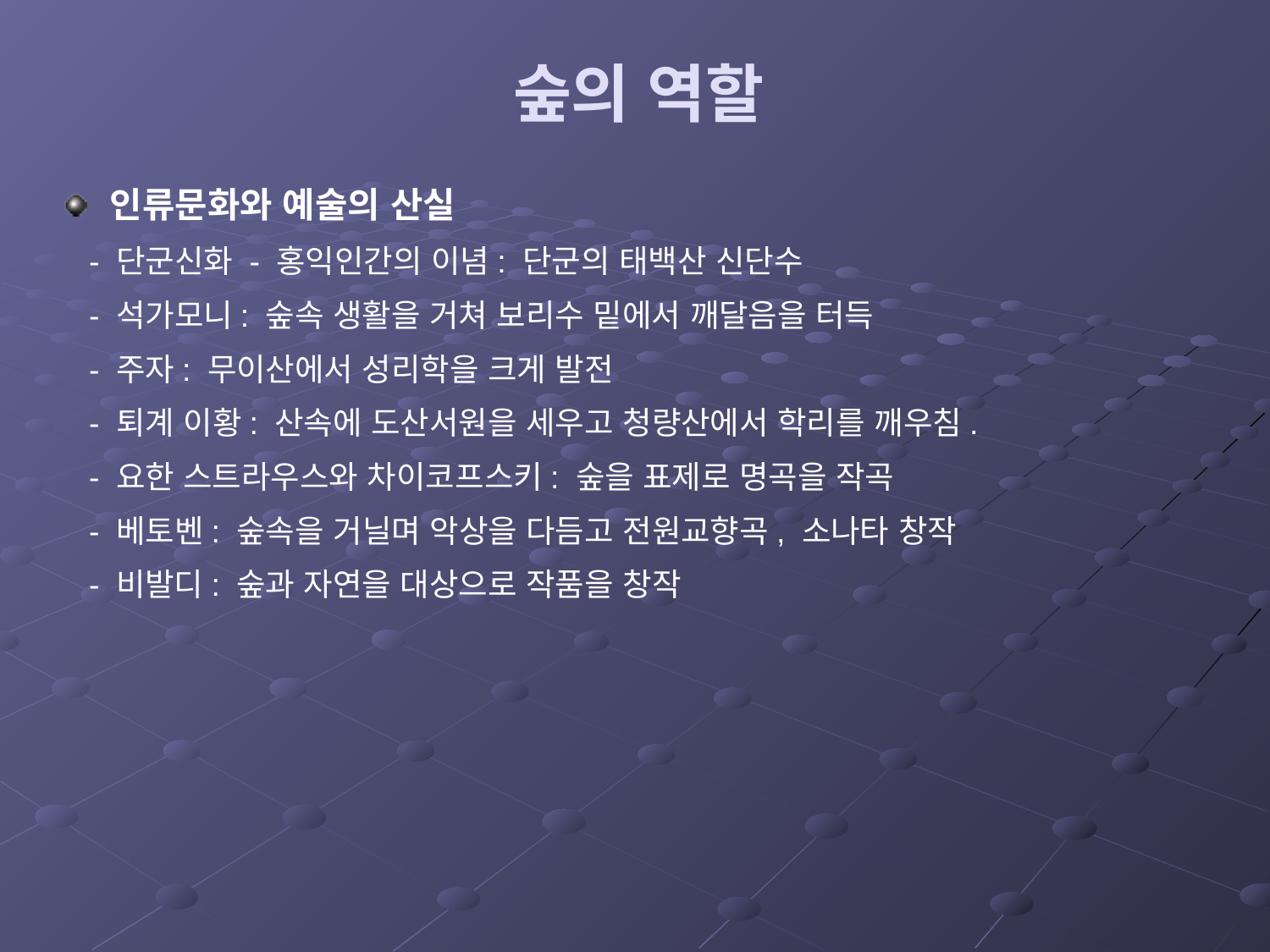

숲의 역할
인류문화와 예술의 산실
   - 단군신화 - 홍익인간의 이념: 단군의 태백산 신단수
   - 석가모니: 숲속 생활을 거쳐 보리수 밑에서 깨달음을 터득
   - 주자: 무이산에서 성리학을 크게 발전
   - 퇴계 이황: 산속에 도산서원을 세우고 청량산에서 학리를 깨우침.
   - 요한 스트라우스와 차이코프스키: 숲을 표제로 명곡을 작곡
   - 베토벤: 숲속을 거닐며 악상을 다듬고 전원교향곡, 소나타 창작
   - 비발디: 숲과 자연을 대상으로 작품을 창작